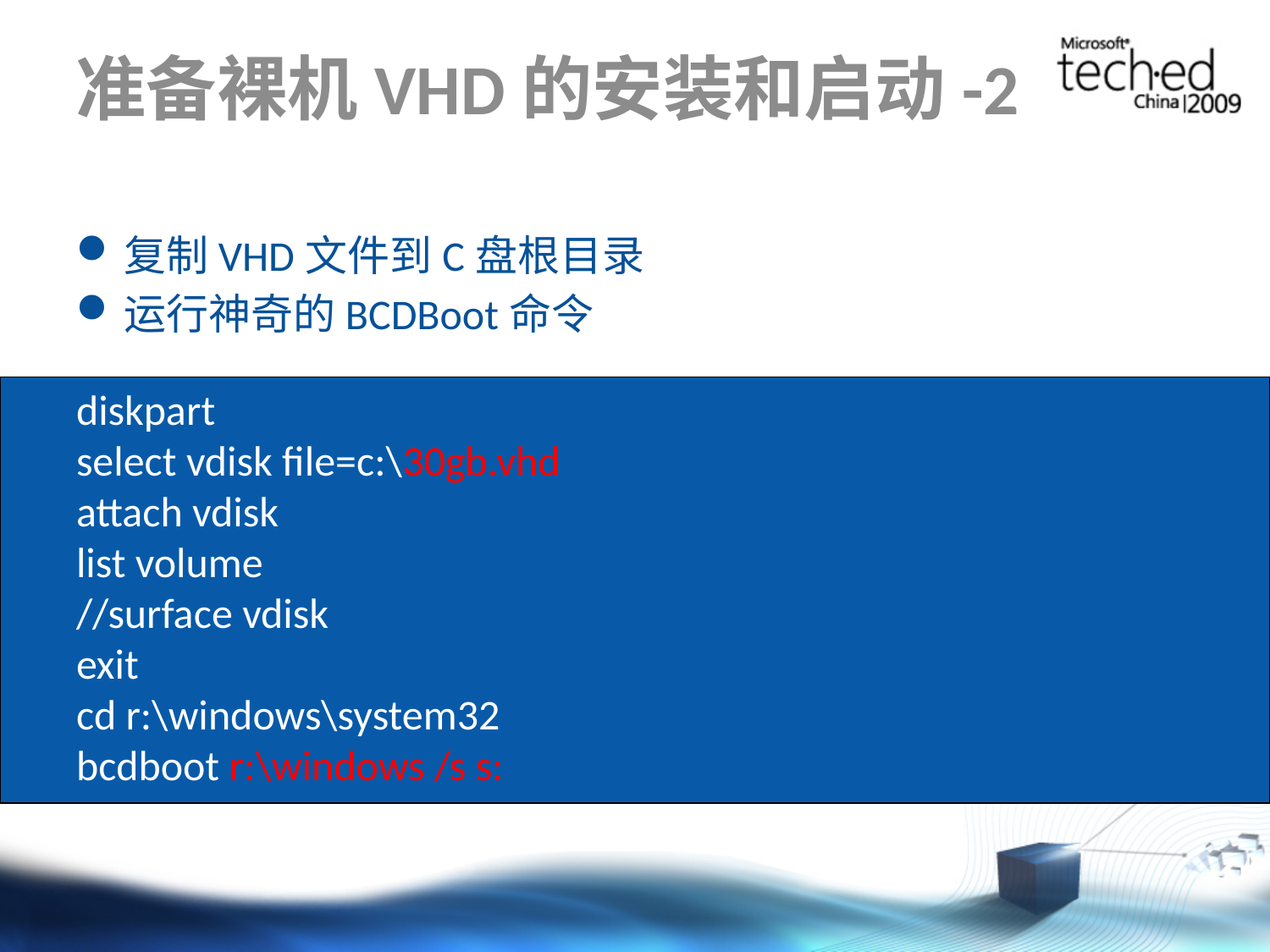

# 准备裸机VHD的安装和启动-2
复制VHD文件到C盘根目录
运行神奇的BCDBoot命令
diskpart
select vdisk file=c:\30gb.vhd
attach vdisk
list volume
//surface vdisk
exit
cd r:\windows\system32
bcdboot r:\windows /s s: